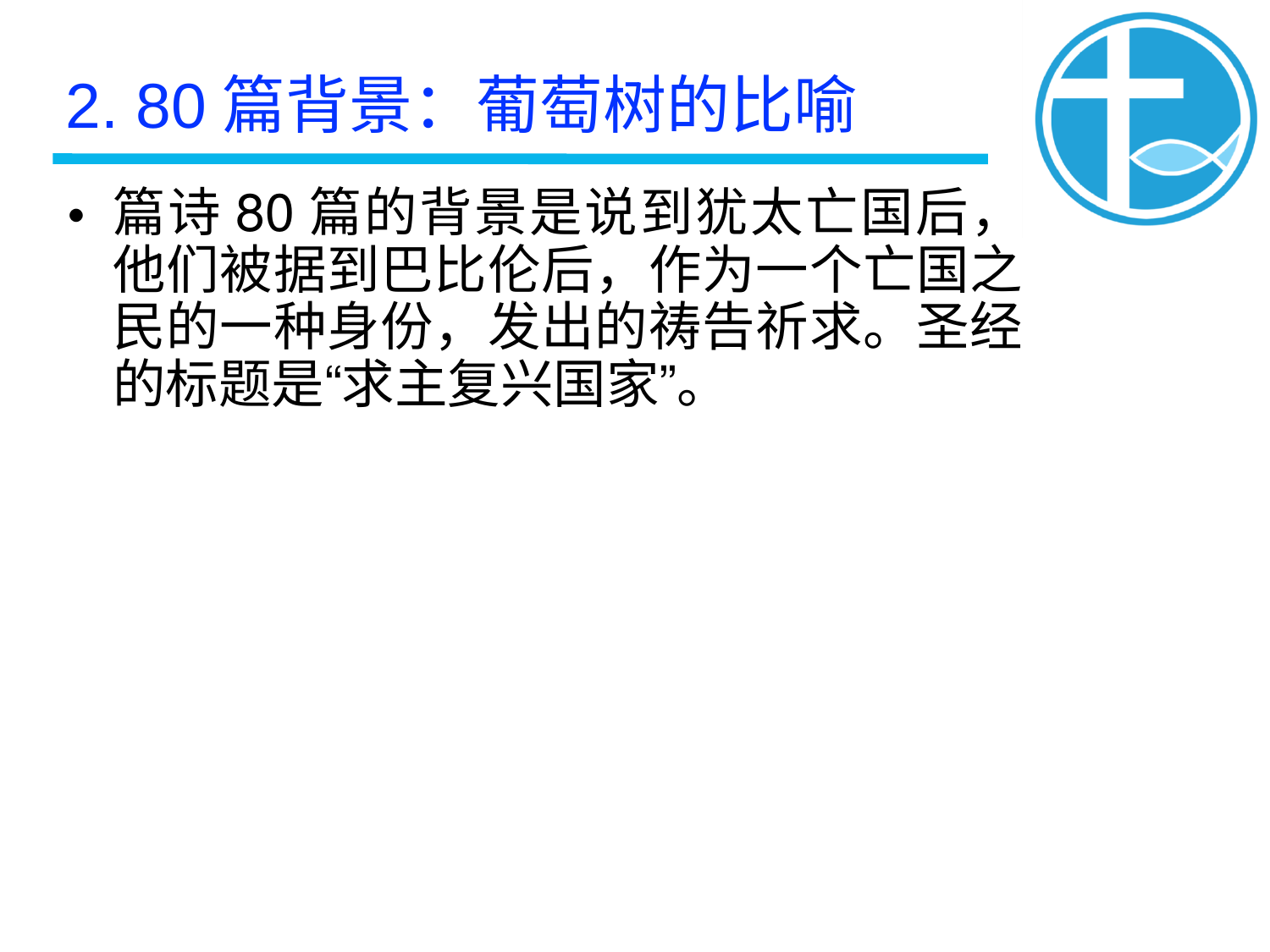

2. 80篇背景：葡萄树的比喻
篇诗80篇的背景是说到犹太亡国后，他们被据到巴比伦后，作为一个亡国之民的一种身份，发出的祷告祈求。圣经的标题是“求主复兴国家”。